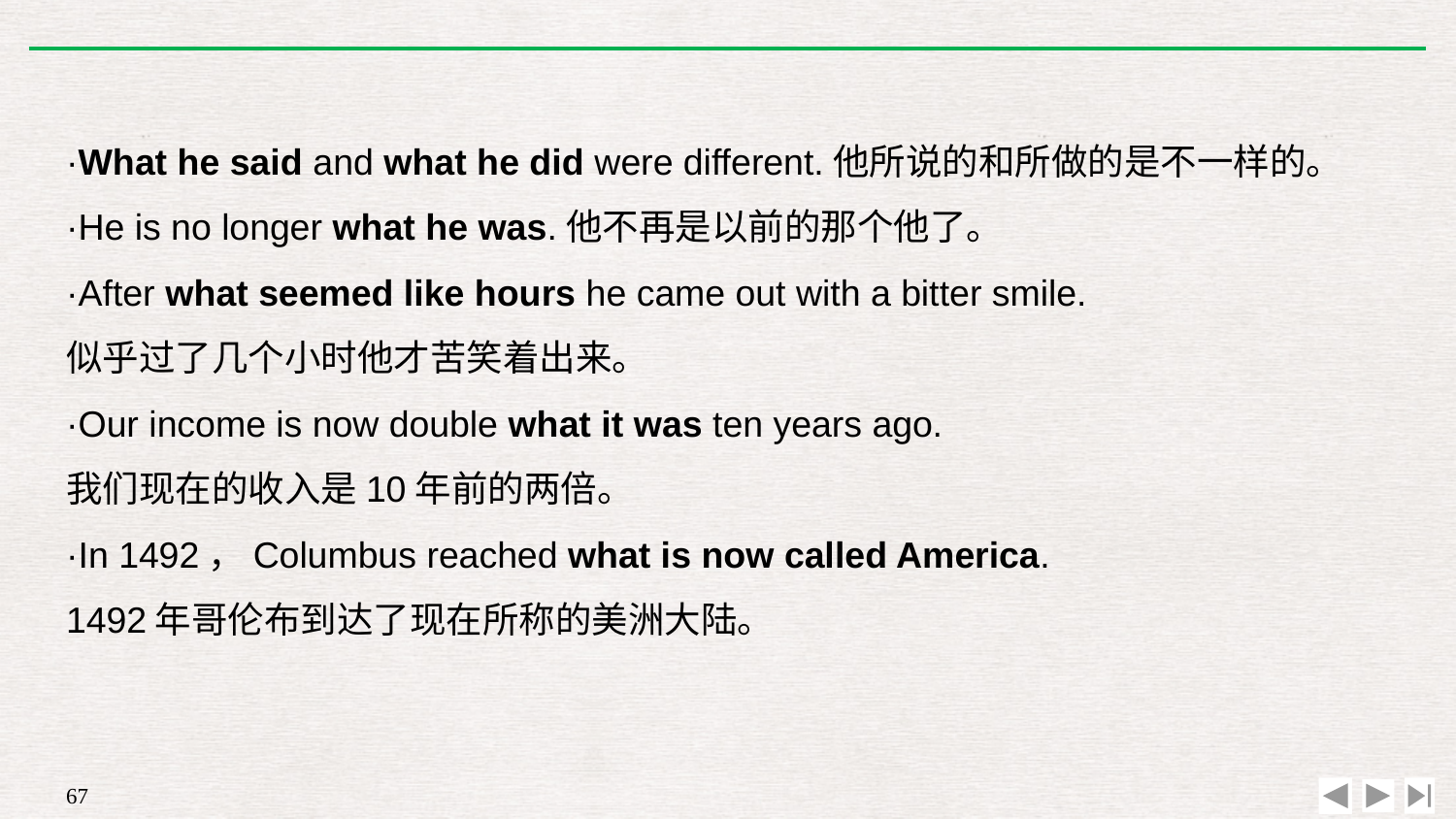

·What he said and what he did were different.他所说的和所做的是不一样的。
·He is no longer what he was.他不再是以前的那个他了。
·After what seemed like hours he came out with a bitter smile.
似乎过了几个小时他才苦笑着出来。
·Our income is now double what it was ten years ago.
我们现在的收入是10年前的两倍。
·In 1492，Columbus reached what is now called America.
1492年哥伦布到达了现在所称的美洲大陆。